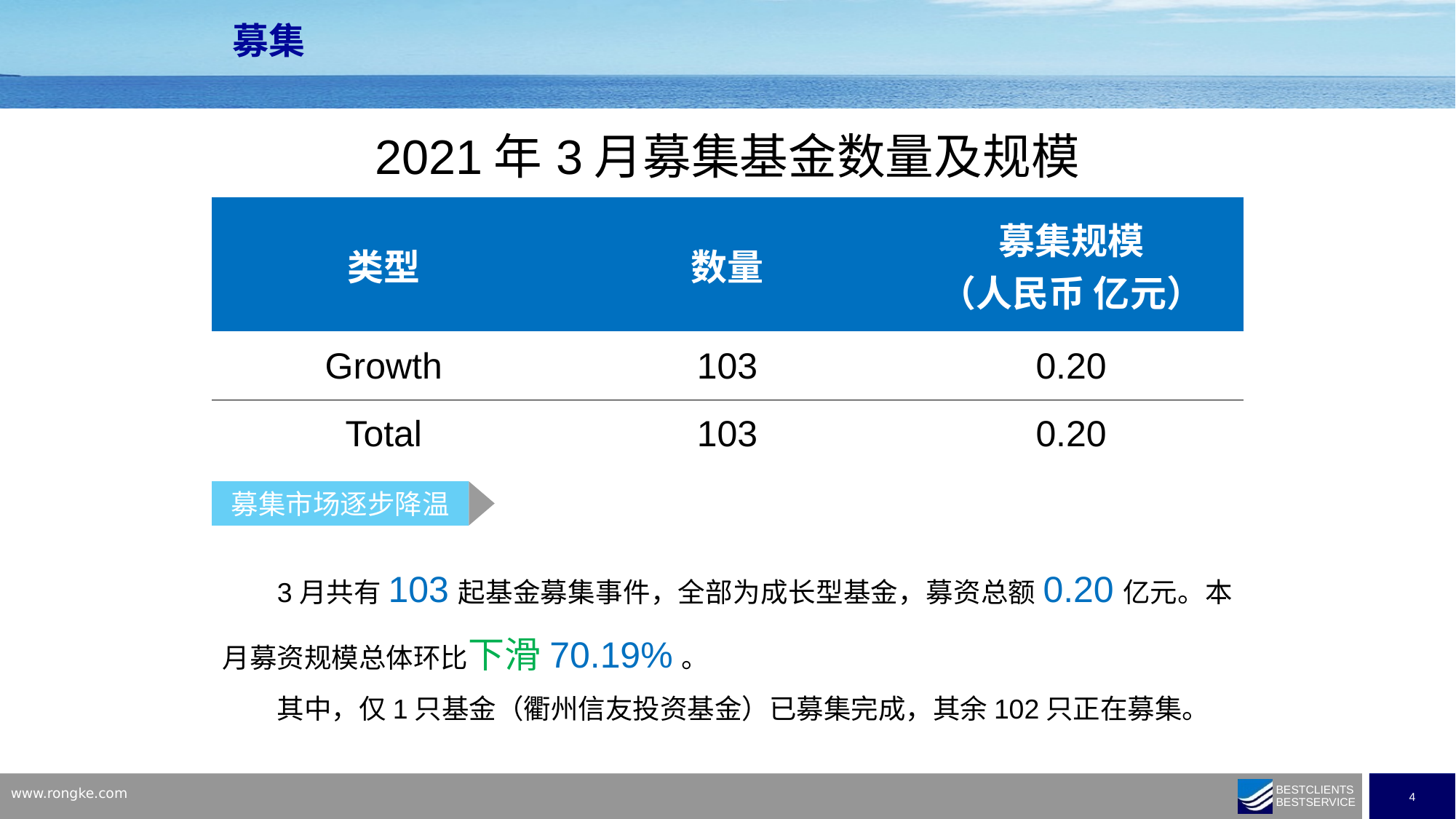

募集
| 2021年3月募集基金数量及规模 |  |  |
| --- | --- | --- |
| 类型 | 数量 | 募集规模 （人民币 亿元） |
| Growth | 103 | 0.20 |
| Total | 103 | 0.20 |
募集市场逐步降温

3月共有103起基金募集事件，全部为成长型基金，募资总额0.20亿元。本月募资规模总体环比下滑70.19%。
其中，仅1只基金（衢州信友投资基金）已募集完成，其余102只正在募集。